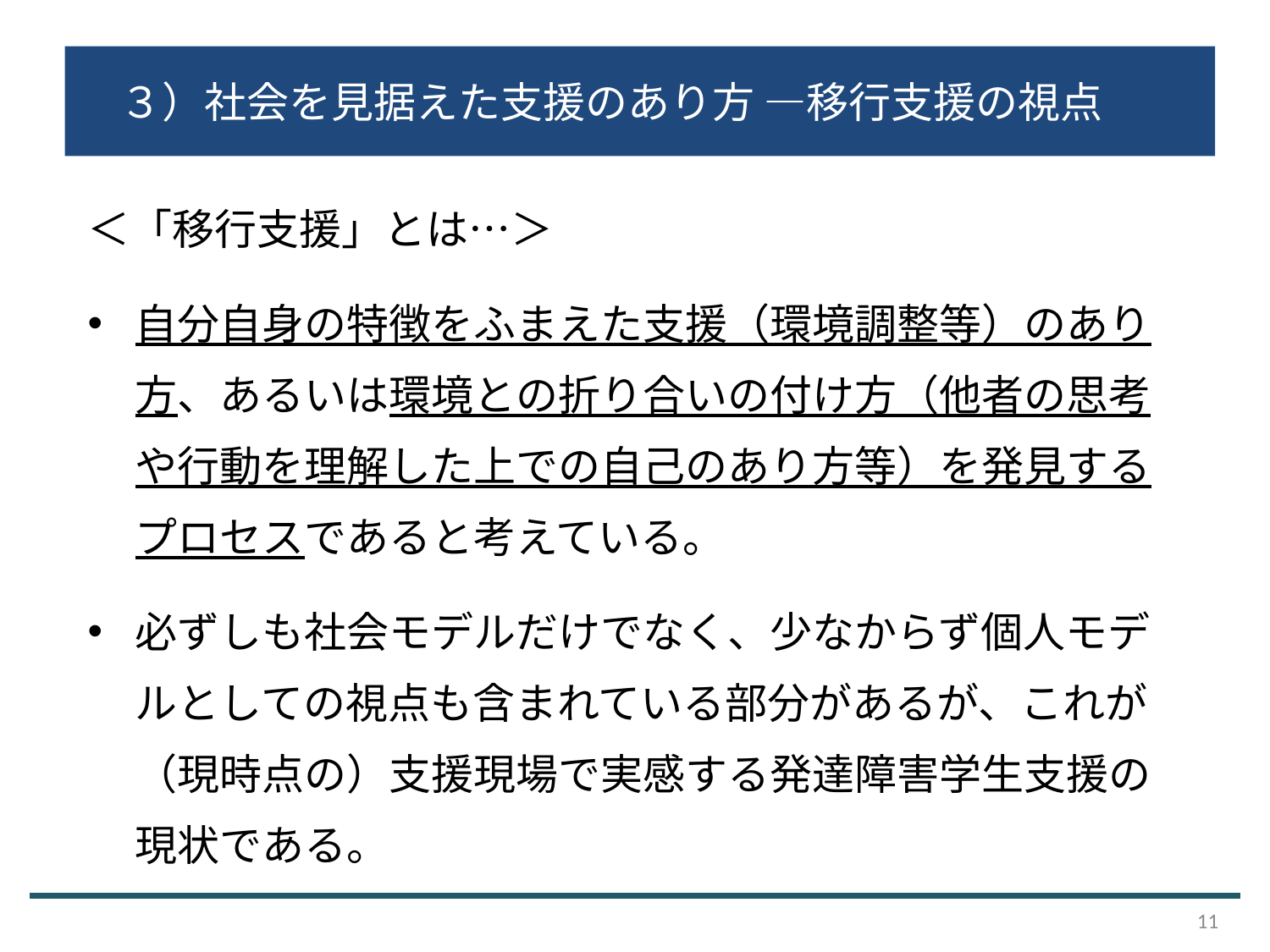

３）社会を見据えた支援のあり方 —移行支援の視点
＜「移行支援」とは…＞

自分自身の特徴をふまえた支援（環境調整等）のあり方、あるいは環境との折り合いの付け方（他者の思考や行動を理解した上での自己のあり方等）を発見するプロセスであると考えている。

必ずしも社会モデルだけでなく、少なからず個人モデルとしての視点も含まれている部分があるが、これが（現時点の）支援現場で実感する発達障害学生支援の現状である。
11